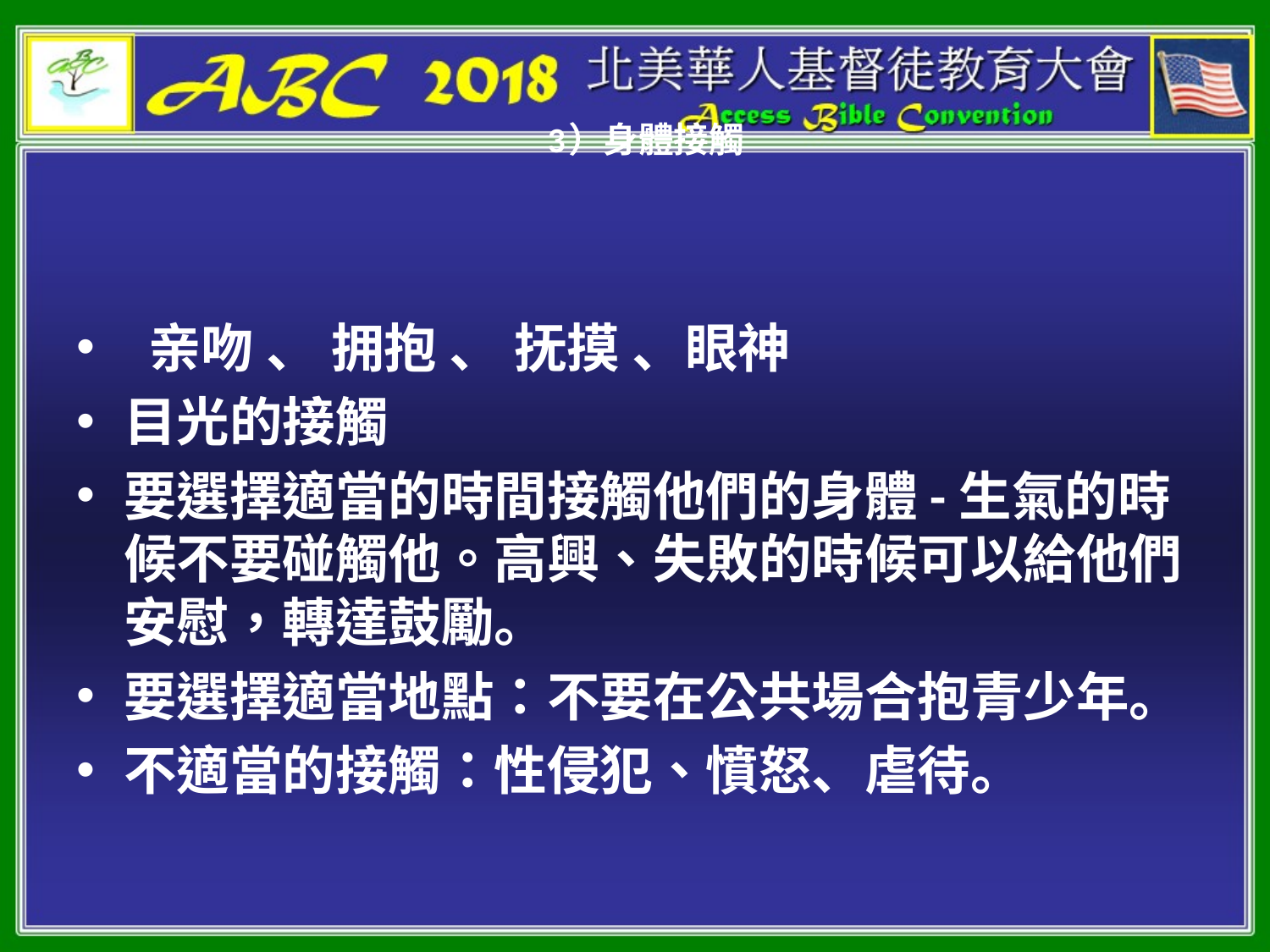

# 3）身體接觸

 亲吻 、 拥抱 、 抚摸 、眼神
目光的接觸
要選擇適當的時間接觸他們的身體-生氣的時候不要碰觸他。高興、失敗的時候可以給他們安慰，轉達鼓勵。
要選擇適當地點：不要在公共場合抱青少年。
不適當的接觸：性侵犯、憤怒、虐待。